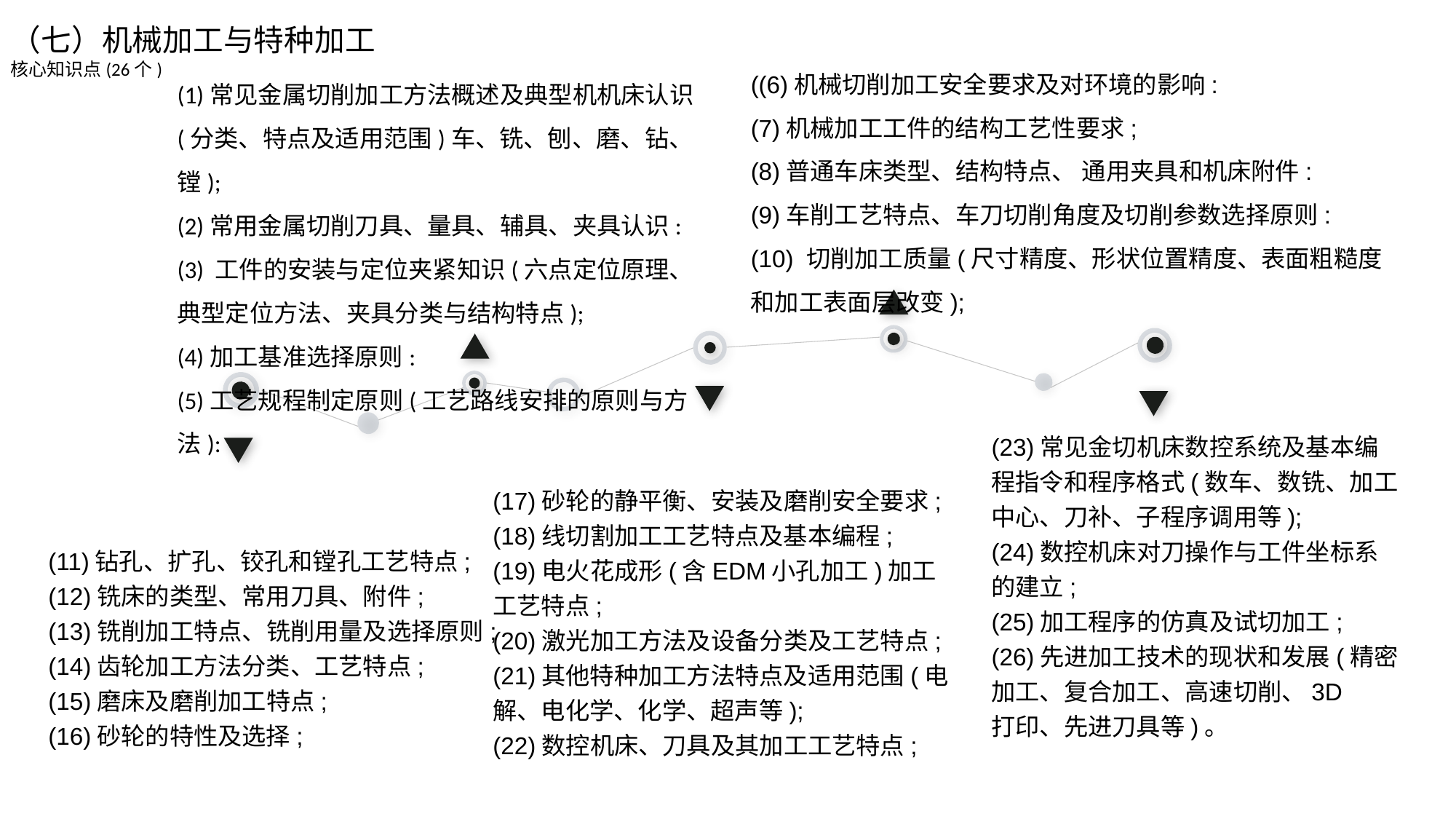

((6)机械切削加工安全要求及对环境的影响:
(7)机械加工工件的结构工艺性要求;
(8)普通车床类型、结构特点、 通用夹具和机床附件:
(9)车削工艺特点、车刀切削角度及切削参数选择原则:
(10) 切削加工质量(尺寸精度、形状位置精度、表面粗糙度和加工表面层改变);
（七）机械加工与特种加工
核心知识点(26个)
(1)常见金属切削加工方法概述及典型机机床认识(分类、特点及适用范围)车、铣、刨、磨、钻、镗);
(2)常用金属切削刀具、量具、辅具、夹具认识:
(3) 工件的安装与定位夹紧知识(六点定位原理、典型定位方法、夹具分类与结构特点);
(4)加工基准选择原则:
(5)工艺规程制定原则(工艺路线安排的原则与方法):

(17)砂轮的静平衡、安装及磨削安全要求;
(18)线切割加工工艺特点及基本编程;
(19)电火花成形(含EDM小孔加工)加工工艺特点;
(20)激光加工方法及设备分类及工艺特点;
(21)其他特种加工方法特点及适用范围(电解、电化学、化学、超声等);
(22)数控机床、刀具及其加工工艺特点;

(23)常见金切机床数控系统及基本编程指令和程序格式(数车、数铣、加工中心、刀补、子程序调用等);
(24)数控机床对刀操作与工件坐标系的建立;
(25)加工程序的仿真及试切加工;
(26)先进加工技术的现状和发展(精密加工、复合加工、高速切削、3D
打印、先进刀具等)。

(11)钻孔、扩孔、铰孔和镗孔工艺特点;
(12)铣床的类型、常用刀具、附件;
(13)铣削加工特点、铣削用量及选择原则;
(14)齿轮加工方法分类、工艺特点;
(15)磨床及磨削加工特点;
(16)砂轮的特性及选择;